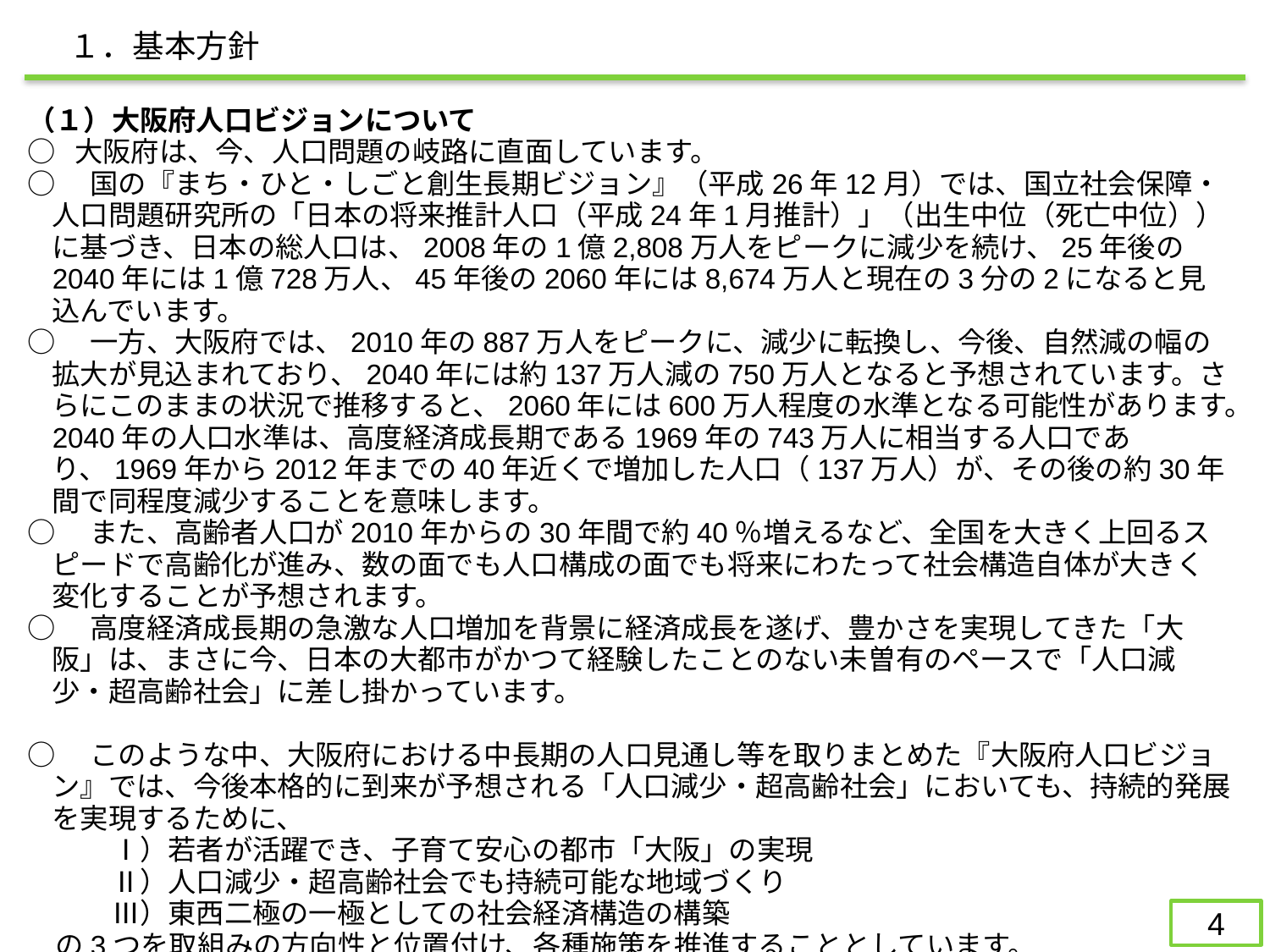

１．基本方針
（１）大阪府人口ビジョンについて
○  大阪府は、今、人口問題の岐路に直面しています。
○　国の『まち・ひと・しごと創生長期ビジョン』（平成26年12月）では、国立社会保障・人口問題研究所の「日本の将来推計人口（平成24年1月推計）」（出生中位（死亡中位））に基づき、日本の総人口は、2008年の1億2,808万人をピークに減少を続け、25年後の2040年には1億728万人、45年後の2060年には8,674万人と現在の3分の2になると見込んでいます。
○　一方、大阪府では、2010年の887万人をピークに、減少に転換し、今後、自然減の幅の拡大が見込まれており、2040年には約137万人減の750万人となると予想されています。さらにこのままの状況で推移すると、2060年には600万人程度の水準となる可能性があります。2040年の人口水準は、高度経済成長期である1969年の743万人に相当する人口であり、1969年から2012年までの40年近くで増加した人口（137万人）が、その後の約30年間で同程度減少することを意味します。
○　また、高齢者人口が2010年からの30年間で約40％増えるなど、全国を大きく上回るスピードで高齢化が進み、数の面でも人口構成の面でも将来にわたって社会構造自体が大きく変化することが予想されます。
○　高度経済成長期の急激な人口増加を背景に経済成長を遂げ、豊かさを実現してきた「大阪」は、まさに今、日本の大都市がかつて経験したことのない未曽有のペースで「人口減少・超高齢社会」に差し掛かっています。

○　このような中、大阪府における中長期の人口見通し等を取りまとめた『大阪府人口ビジョン』では、今後本格的に到来が予想される「人口減少・超高齢社会」においても、持続的発展を実現するために、
　　　Ⅰ）若者が活躍でき、子育て安心の都市「大阪」の実現
　　　Ⅱ）人口減少・超高齢社会でも持続可能な地域づくり
　　　Ⅲ）東西二極の一極としての社会経済構造の構築
　の3つを取組みの方向性と位置付け、各種施策を推進することとしています。
　　※　人口に関する現状認識や影響・将来見通し等については、『大阪府人口ビジョン』をご参照ください。
4